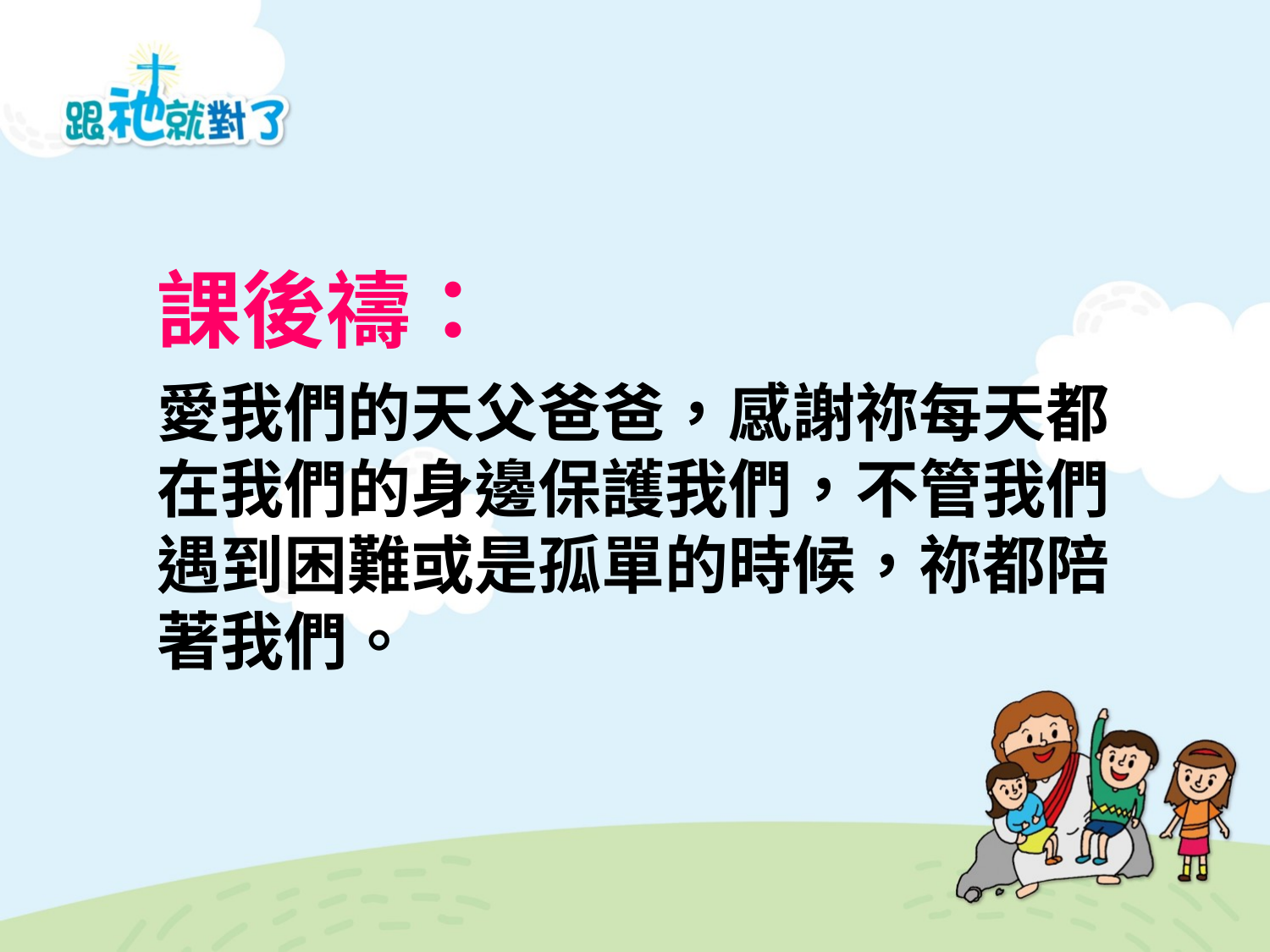

課後禱：
愛我們的天父爸爸，感謝祢每天都在我們的身邊保護我們，不管我們遇到困難或是孤單的時候，祢都陪著我們。